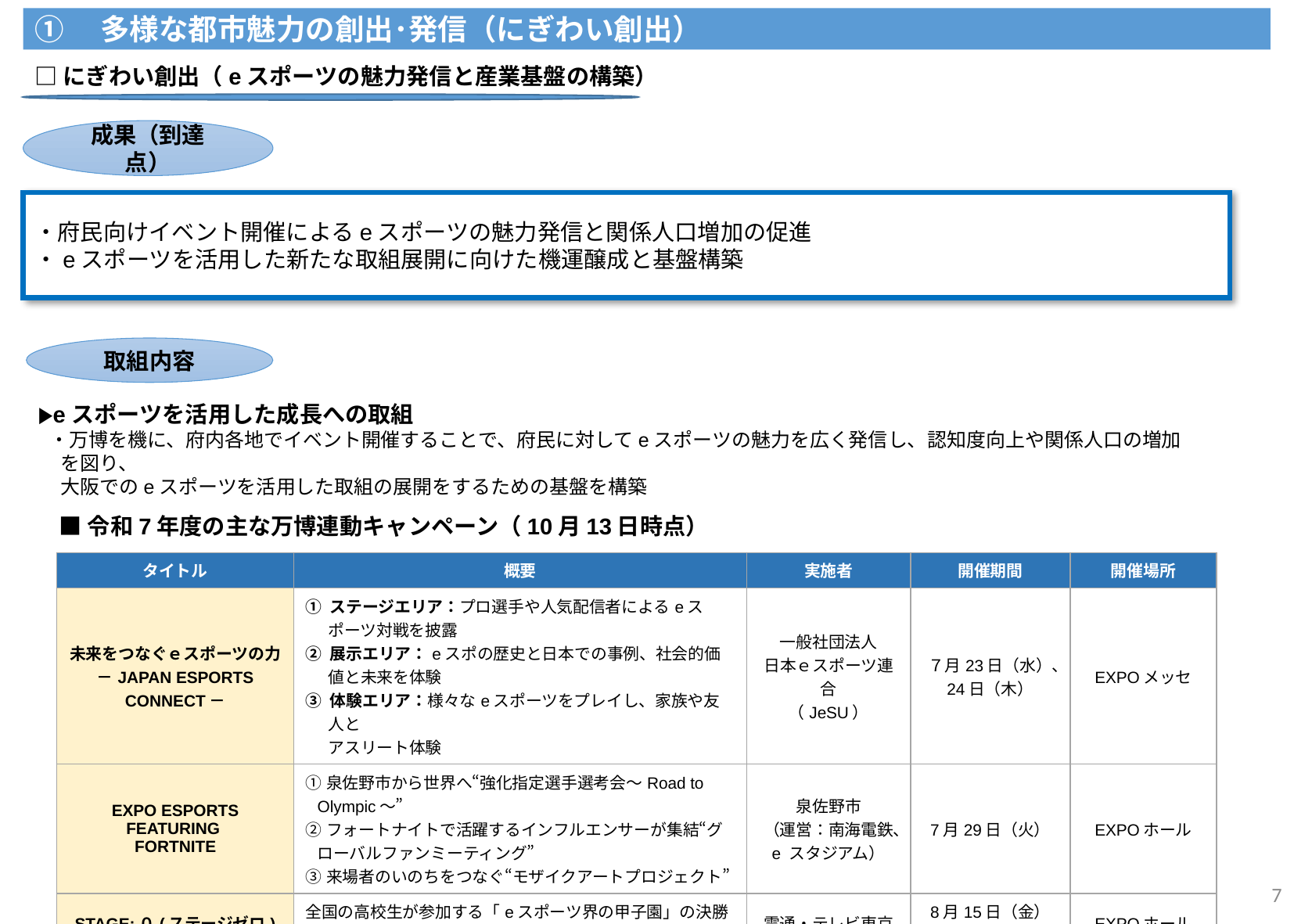

①　多様な都市魅力の創出･発信（にぎわい創出）
□にぎわい創出（eスポーツの魅力発信と産業基盤の構築）

成果（到達点）
・府民向けイベント開催によるeスポーツの魅力発信と関係人口増加の促進
・eスポーツを活用した新たな取組展開に向けた機運醸成と基盤構築
取組内容
▶eスポーツを活用した成長への取組
・万博を機に、府内各地でイベント開催することで、府民に対してeスポーツの魅力を広く発信し、認知度向上や関係人口の増加を図り、
大阪でのeスポーツを活用した取組の展開をするための基盤を構築
■令和7年度の主な万博連動キャンペーン（10月13日時点）
| タイトル | 概要 | 実施者 | 開催期間 | 開催場所 |
| --- | --- | --- | --- | --- |
| 未来をつなぐｅスポーツの力 －JAPAN ESPORTS CONNECT－ | ① ステージエリア：プロ選手や人気配信者によるeスポーツ対戦を披露 ② 展示エリア：eスポの歴史と日本での事例、社会的価値と未来を体験 ③ 体験エリア：様々なeスポーツをプレイし、家族や友人と アスリート体験 | 一般社団法人 日本ｅスポーツ連合 （JeSU） | ７月23日（水）、 24日（木） | EXPOメッセ |
| EXPO ESPORTS FEATURING FORTNITE | ①泉佐野市から世界へ“強化指定選手選考会〜Road to Olympic〜” ②フォートナイトで活躍するインフルエンサーが集結“グローバルファンミーティング” ③来場者のいのちをつなぐ“モザイクアートプロジェクト” | 泉佐野市 （運営：南海電鉄、 e スタジアム） | 7月29日（火） | EXPOホール |
| STAGE:０(ステージゼロ) | 全国の高校生が参加する「eスポーツ界の甲子園」の決勝戦 | 電通・テレビ東京 | 8月15日（金） ～17日（日） | EXPOホール |
7